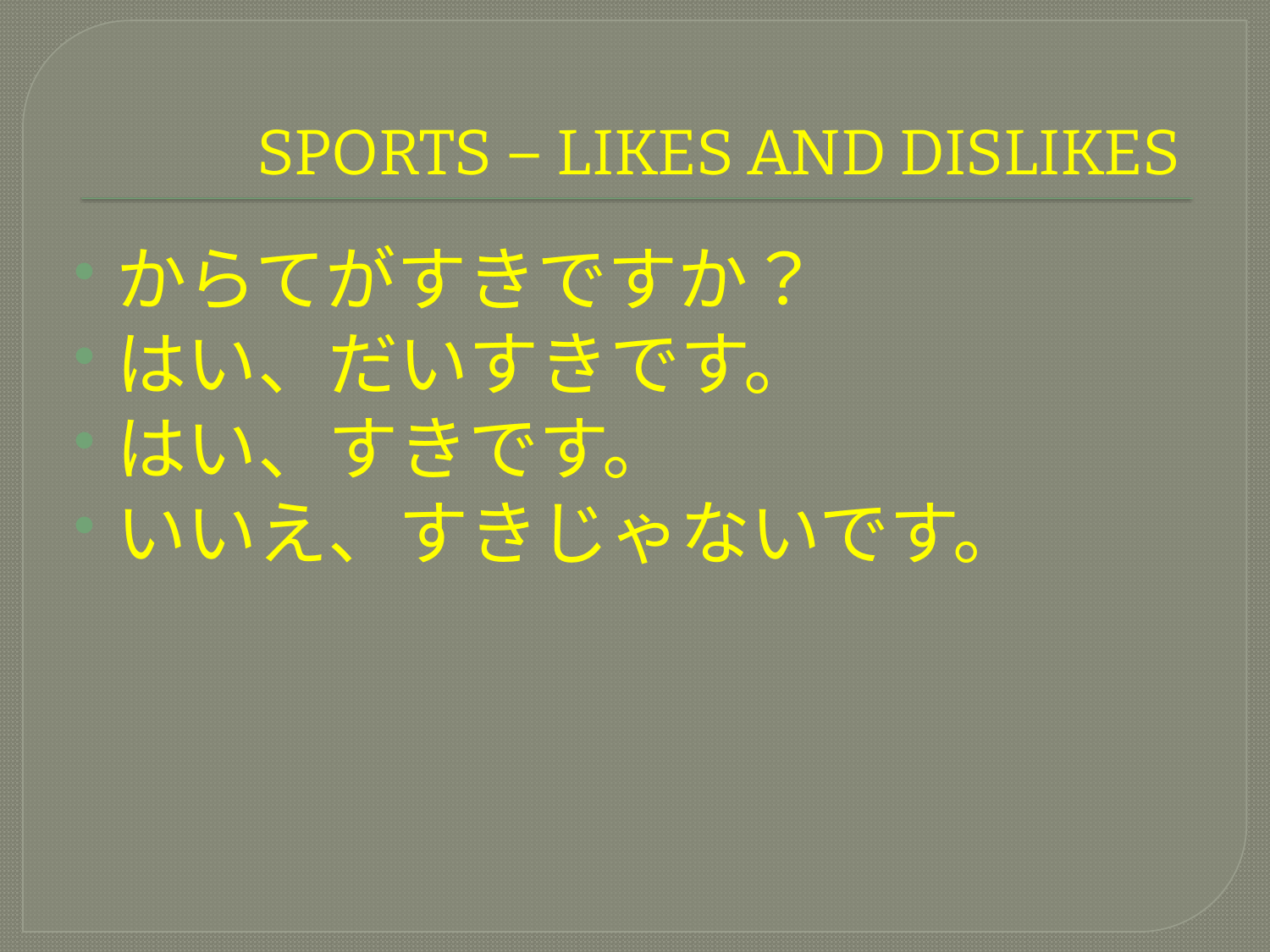

# SPORTS – LIKES AND DISLIKES
からてがすきですか？
はい、だいすきです。
はい、すきです。
いいえ、すきじゃないです。